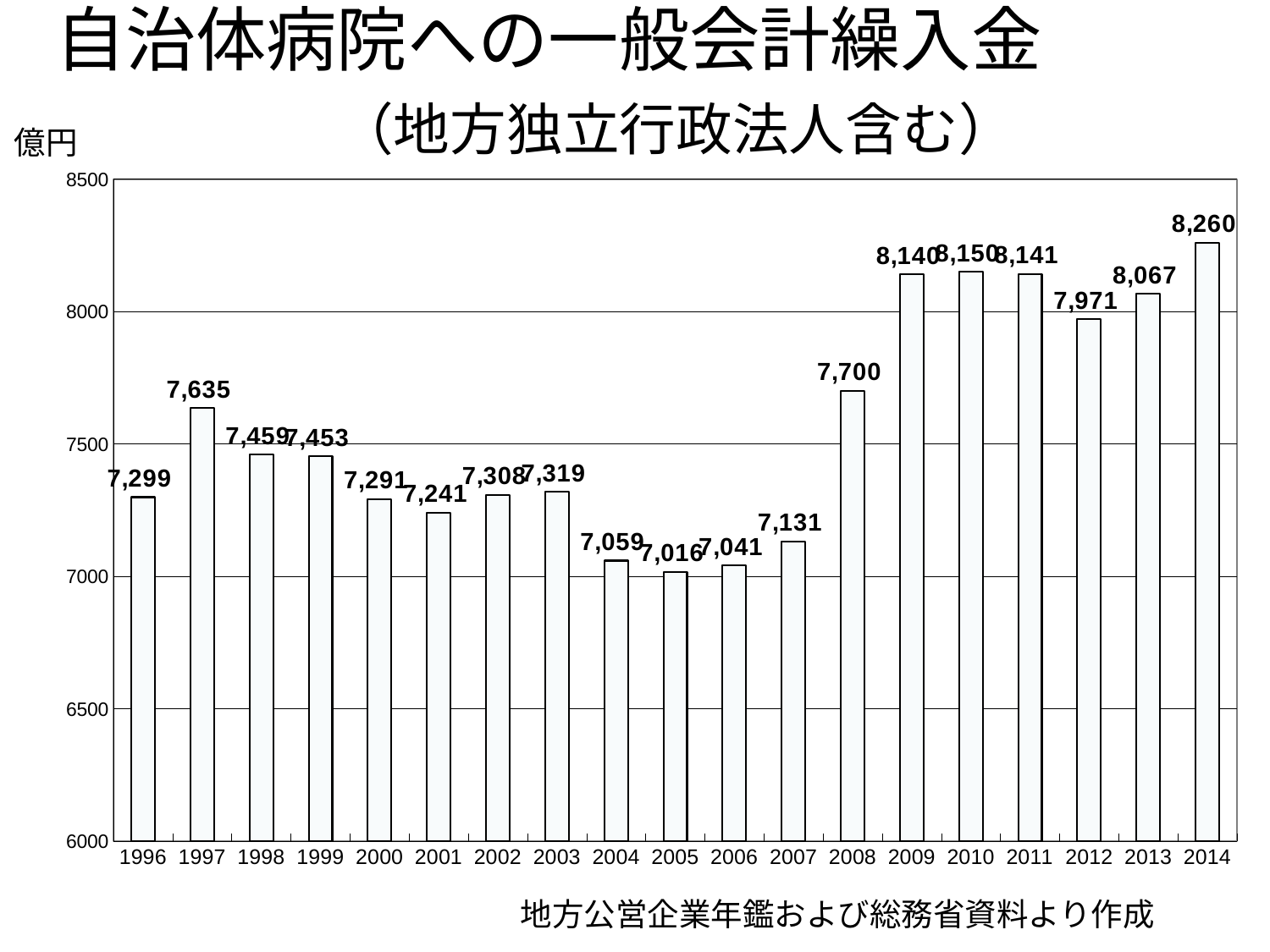

# 自治体病院への一般会計繰入金 　　　　（地方独立行政法人含む）

### Chart

| Category |  |
|---|---|
| 1996 | 7299.0 |
| 1997 | 7635.0 |
| 1998 | 7459.0 |
| 1999 | 7453.0 |
| 2000 | 7291.0 |
| 2001 | 7241.0 |
| 2002 | 7308.0 |
| 2003 | 7319.0 |
| 2004 | 7059.0 |
| 2005 | 7016.0 |
| 2006 | 7041.0 |
| 2007 | 7131.0 |
| 2008 | 7700.0 |
| 2009 | 8140.0 |
| 2010 | 8150.0 |
| 2011 | 8141.0 |
| 2012 | 7971.0 |
| 2013 | 8067.0 |
| 2014 | 8260.0 |
億円
地方公営企業年鑑および総務省資料より作成